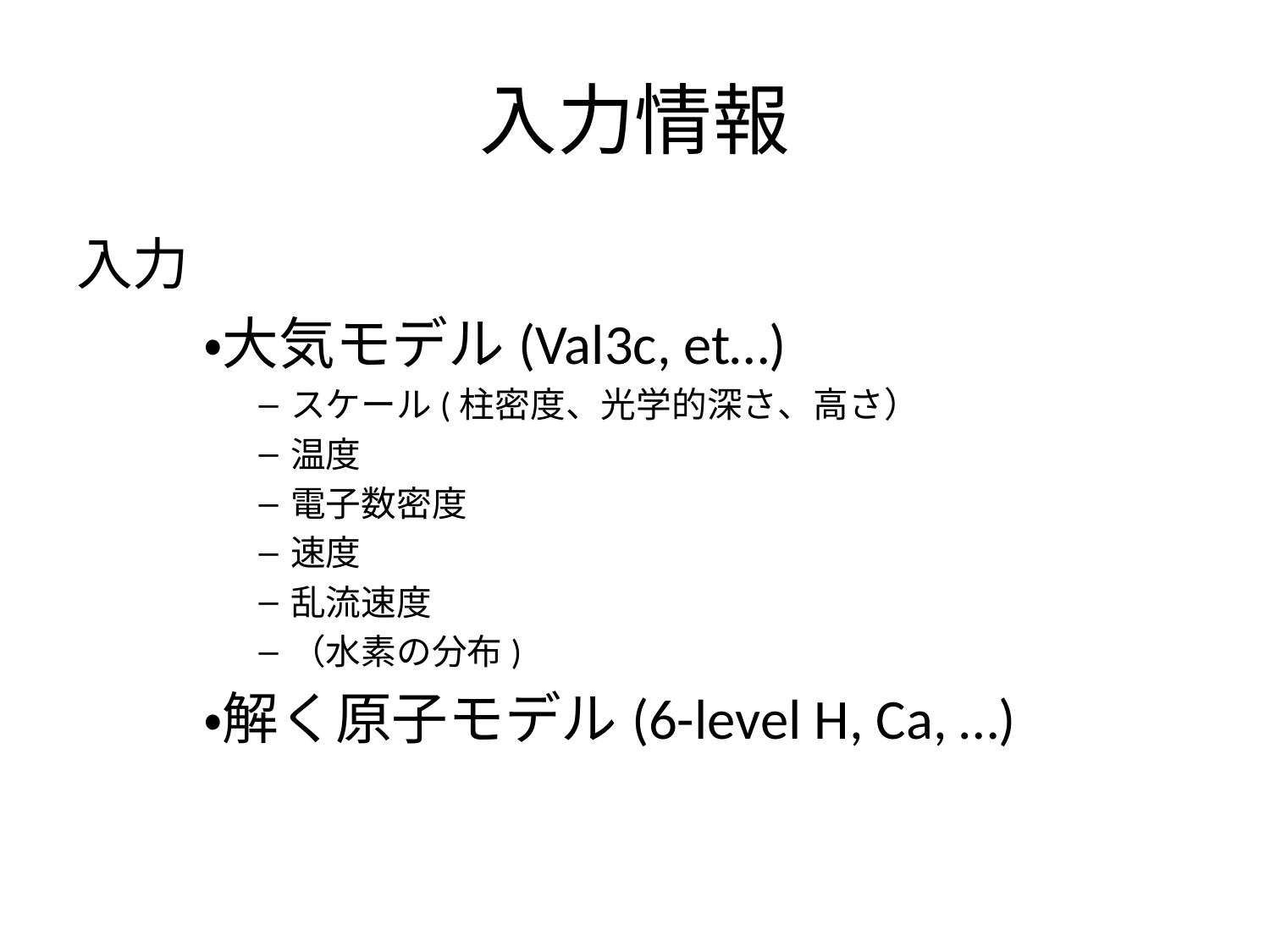

# 入力情報
入力
 	・大気モデル(Val3c, et…)
スケール(柱密度、光学的深さ、高さ）
温度
電子数密度
速度
乱流速度
（水素の分布)
	・解く原子モデル(6-level H, Ca, …)